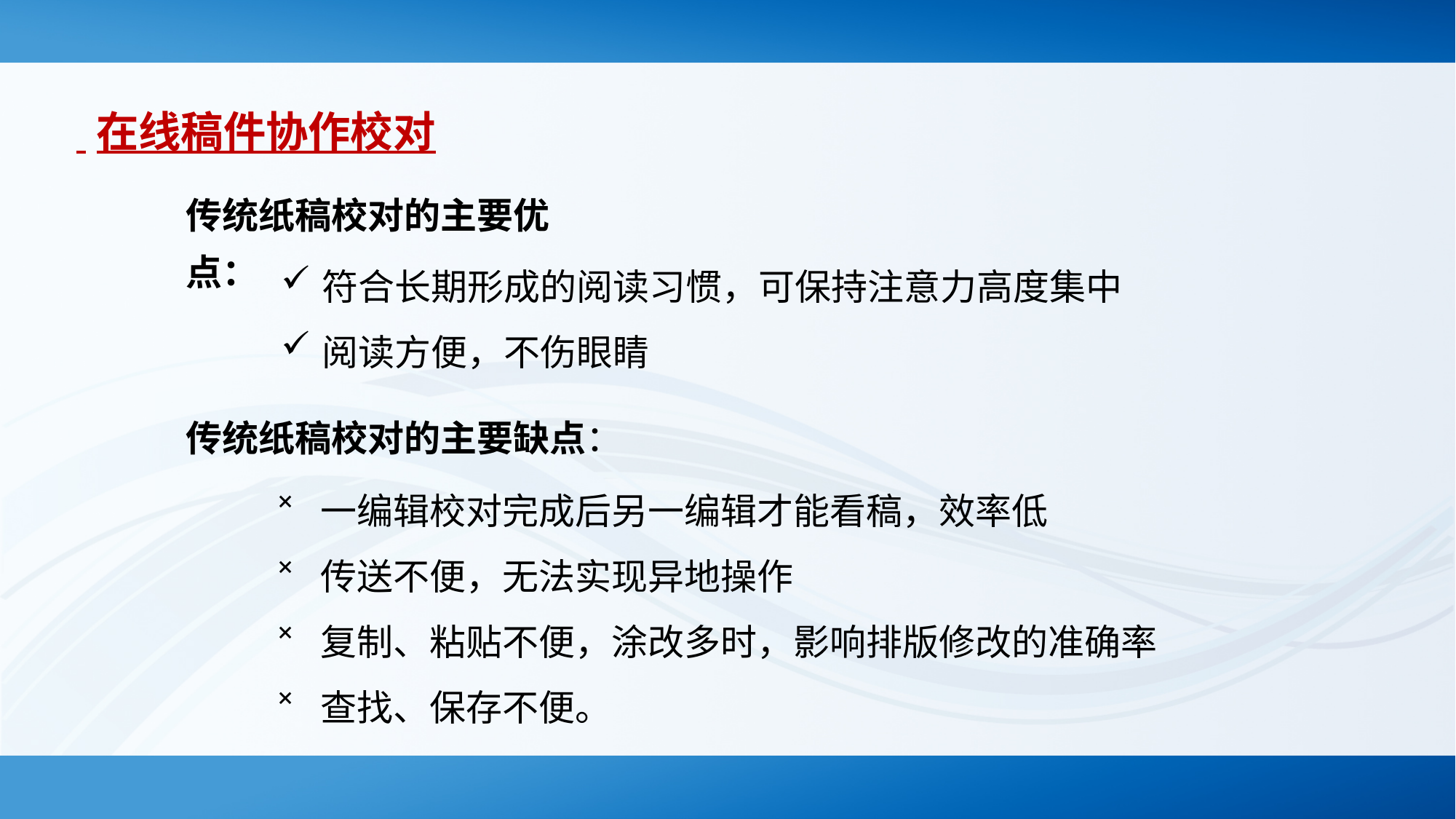

在线稿件协作校对
传统纸稿校对的主要优点：
符合长期形成的阅读习惯，可保持注意力高度集中
阅读方便，不伤眼睛
传统纸稿校对的主要缺点：
一编辑校对完成后另一编辑才能看稿，效率低
传送不便，无法实现异地操作
复制、粘贴不便，涂改多时，影响排版修改的准确率
查找、保存不便。